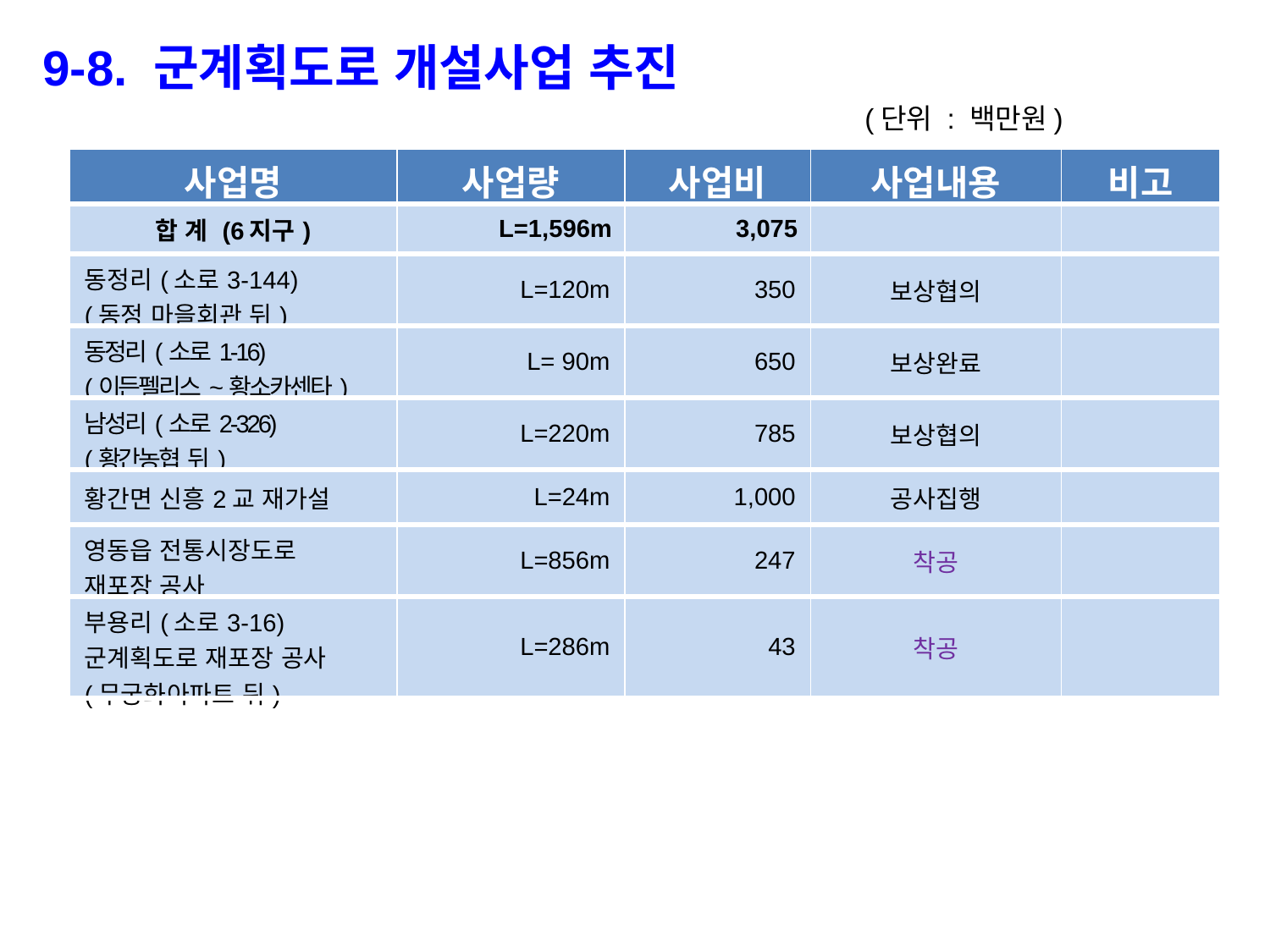

9-8. 군계획도로 개설사업 추진
                                                                                                         (단위 : 백만원)
| 사업명 | 사업량 | 사업비 | 사업내용 | 비고 |
| --- | --- | --- | --- | --- |
| 합 계 (6지구) | L=1,596m | 3,075 |  |  |
| 동정리(소로3-144) (동정 마을회관 뒤) | L=120m | 350 | 보상협의 |  |
| 동정리(소로1-16) (이든펠리스~황소카센타) | L= 90m | 650 | 보상완료 |  |
| 남성리(소로2-326) (황간농협 뒤) | L=220m | 785 | 보상협의 |  |
| 황간면 신흥2교 재가설 | L=24m | 1,000 | 공사집행 |  |
| 영동읍 전통시장도로 재포장 공사 | L=856m | 247 | 착공 |  |
| 부용리(소로3-16) 군계획도로 재포장 공사 (무궁화아파트 뒤) | L=286m | 43 | 착공 |  |